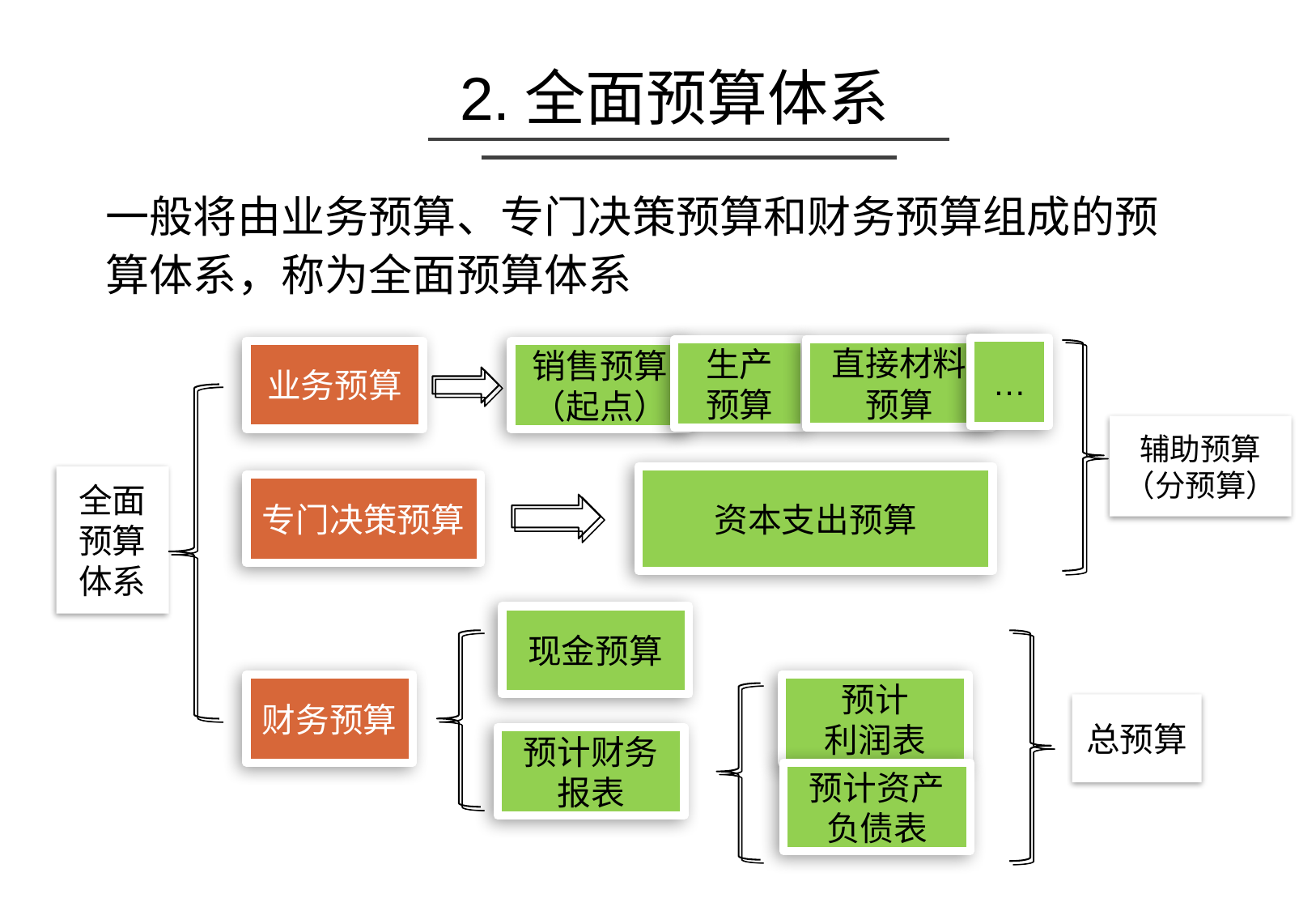

2.全面预算体系
一般将由业务预算、专门决策预算和财务预算组成的预算体系，称为全面预算体系
…
直接材料预算
生产
预算

业务预算
销售预算
（起点）

辅助预算
（分预算）
全面
预算
体系
资本支出预算
专门决策预算

现金预算

财务预算
预计
利润表

总预算
预计财务报表
预计资产负债表